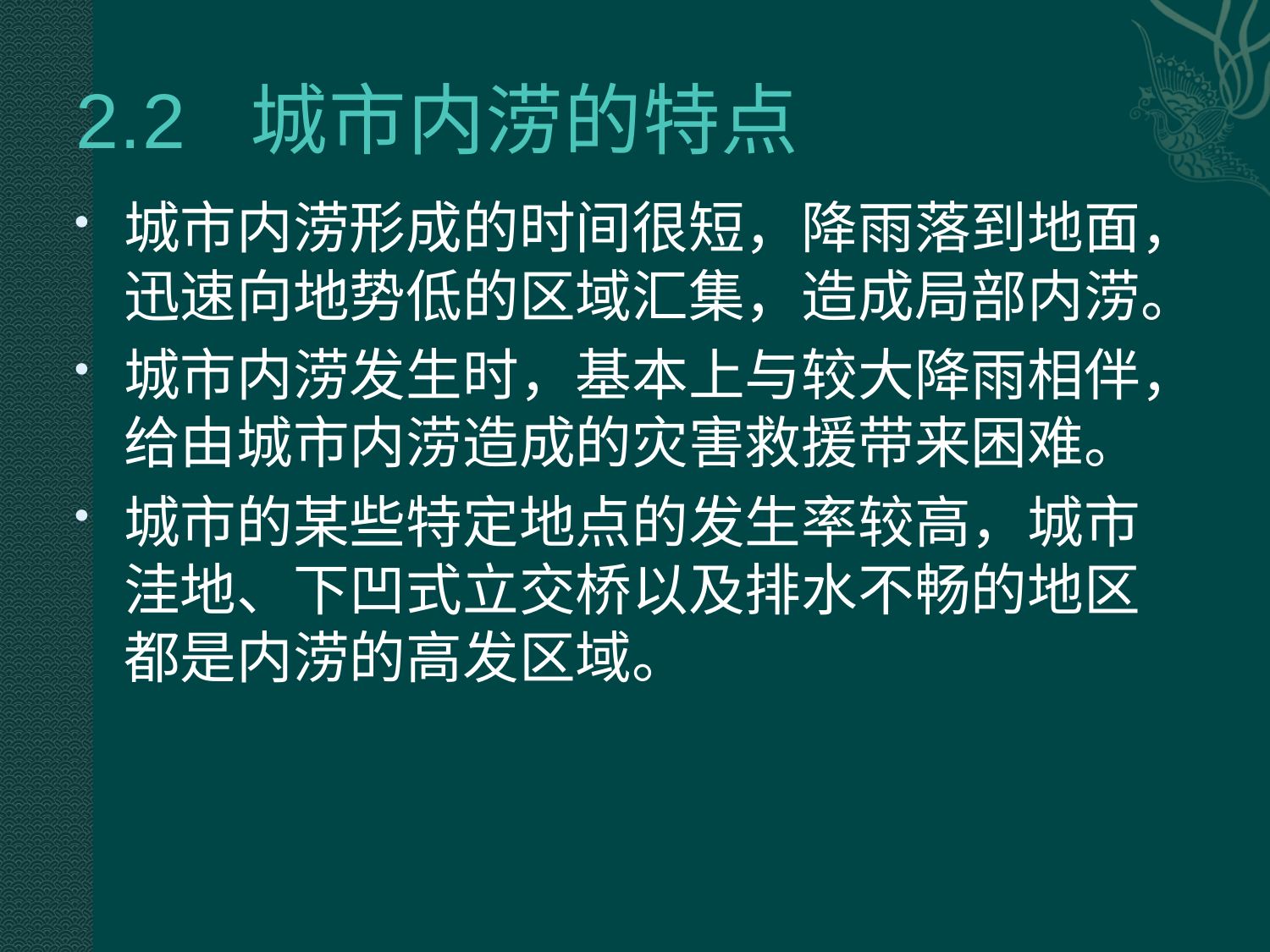

# 2.2  城市内涝的特点
城市内涝形成的时间很短，降雨落到地面，迅速向地势低的区域汇集，造成局部内涝。
城市内涝发生时，基本上与较大降雨相伴，给由城市内涝造成的灾害救援带来困难。
城市的某些特定地点的发生率较高，城市洼地、下凹式立交桥以及排水不畅的地区都是内涝的高发区域。